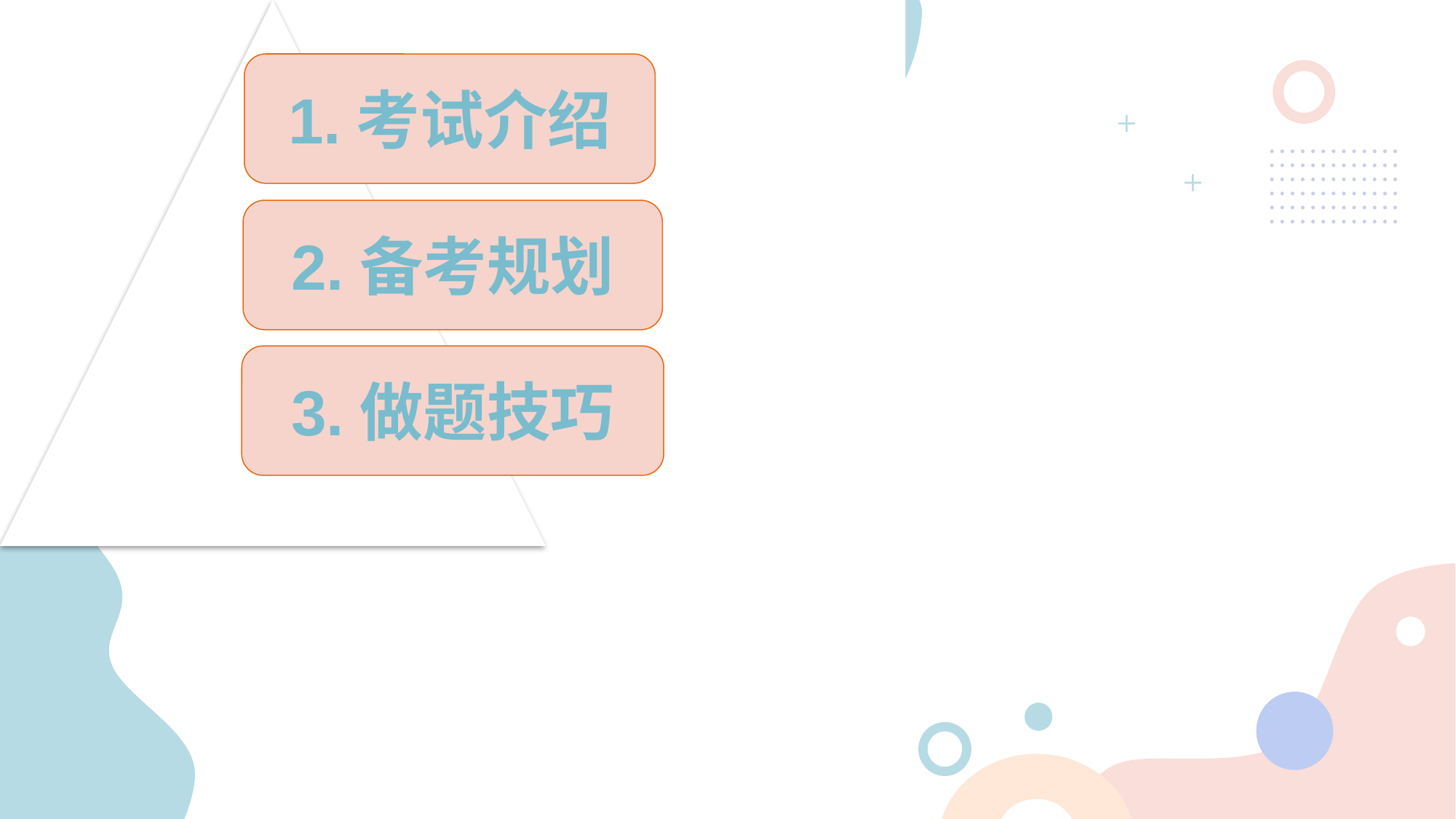

-
标题标题标题
1.考试介绍
2.备考规划
3.做题技巧

0

05

02

07
0

04

08